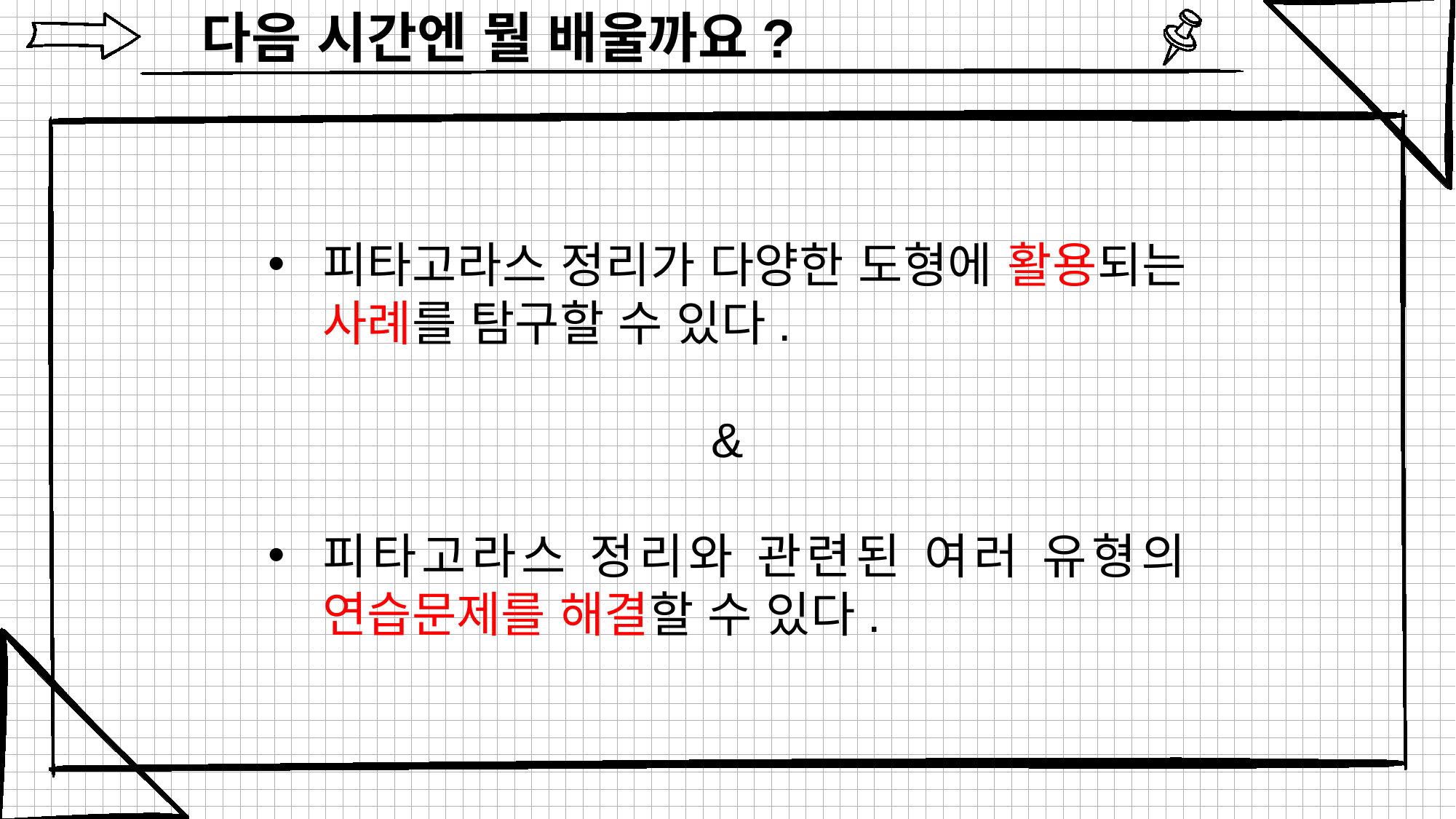

다음 시간엔 뭘 배울까요?

피타고라스 정리가 다양한 도형에 활용되는 사례를 탐구할 수 있다.

&

피타고라스 정리와 관련된 여러 유형의 연습문제를 해결할 수 있다.

16